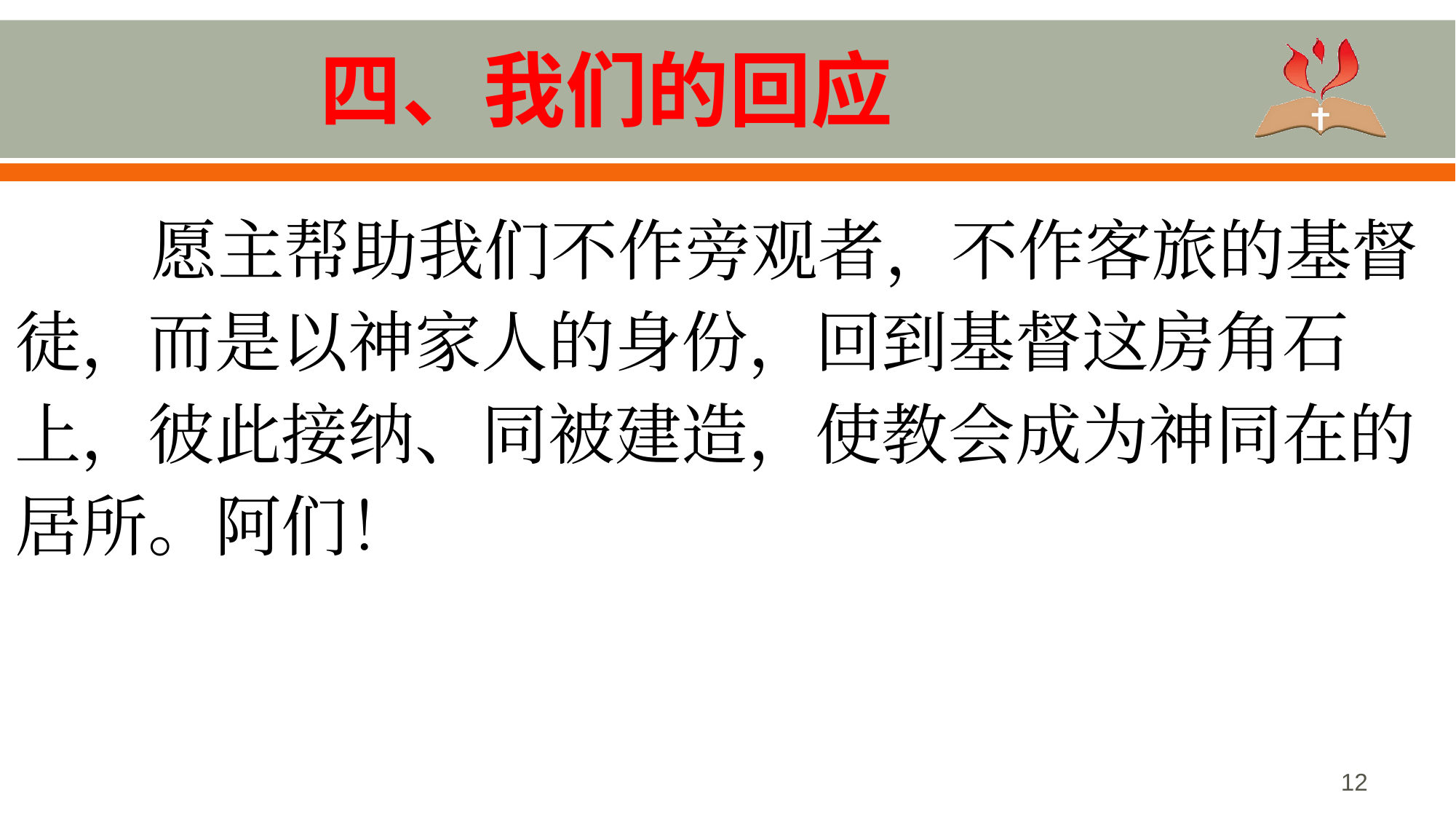

# 四、我们的回应
愿主帮助我们不作旁观者，不作客旅的基督徒，而是以神家人的身份，回到基督这房角石上，彼此接纳、同被建造，使教会成为神同在的居所。阿们！

12